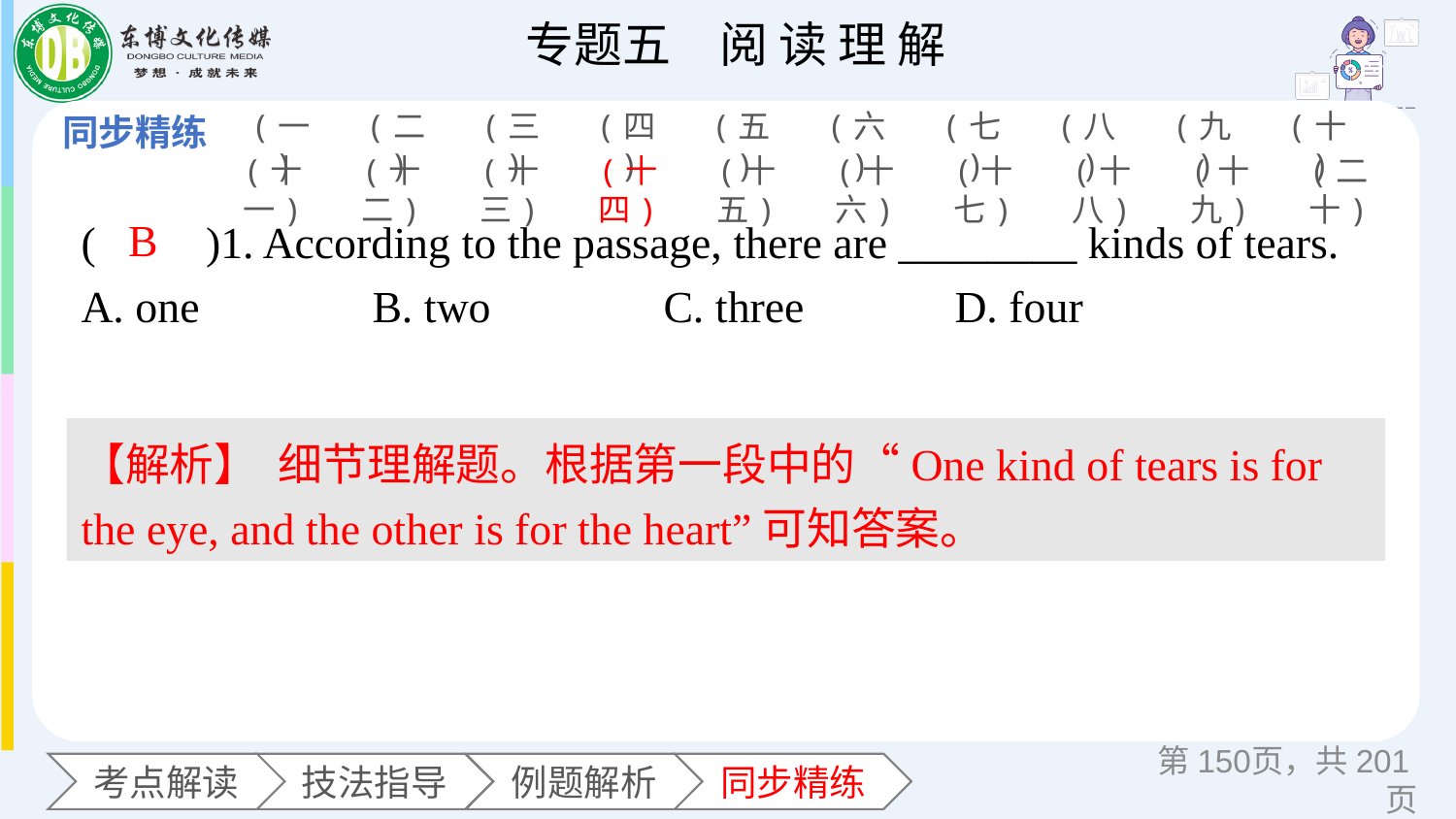

(一)
(二)
(三)
(四)
(五)
(六)
(七)
(八)
(九)
(十)
(十一)
(十二)
(十三)
(十四)
(十五)
(十六)
(十七)
(十八)
(十九)
(二十)
(　　)1. According to the passage, there are ________ kinds of tears.
A. one    	B. two    	C. three    	D. four
B
【解析】  细节理解题。根据第一段中的“One kind of tears is for the eye, and the other is for the heart”可知答案。
第150页，共201页